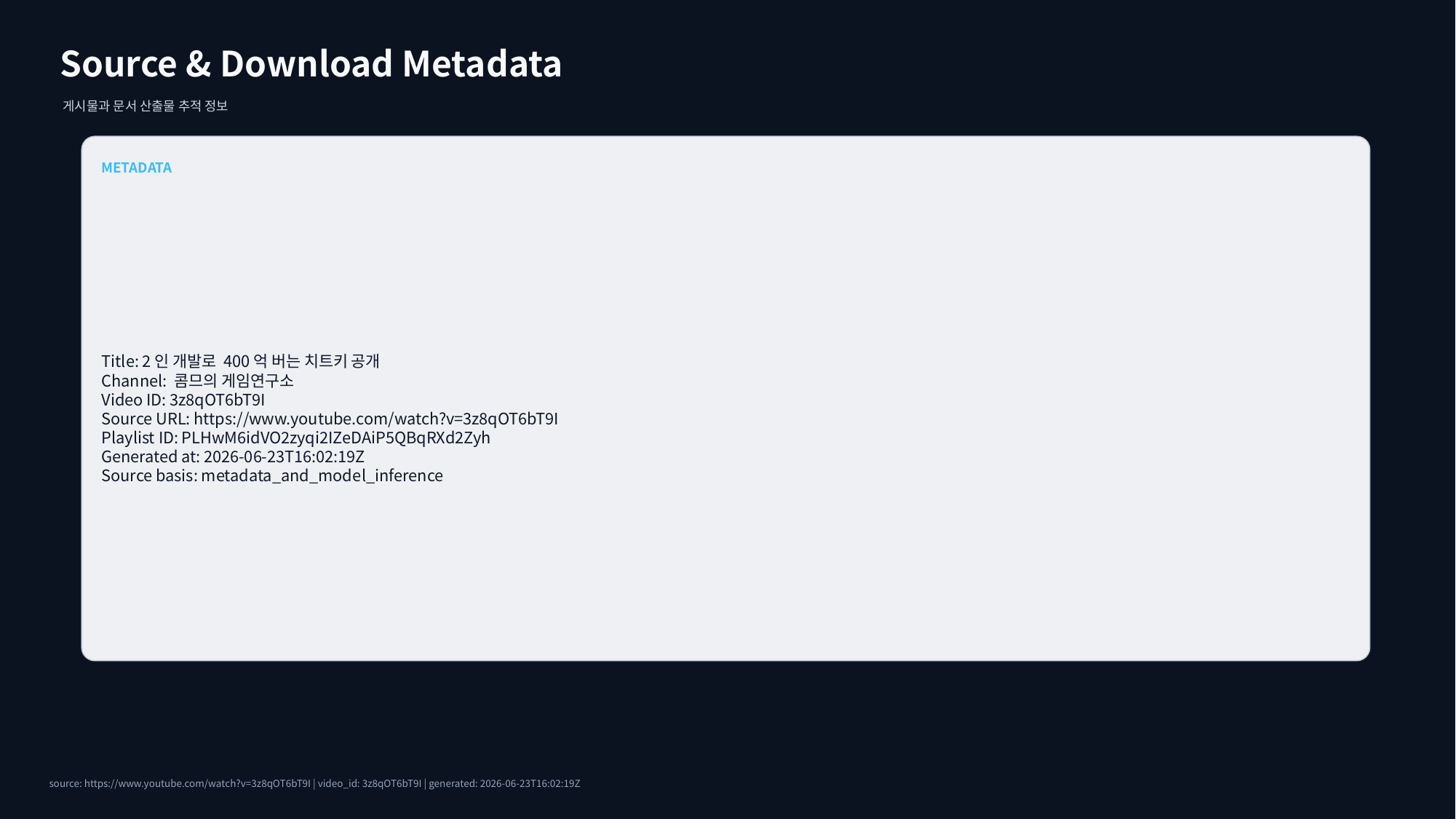

Source & Download Metadata
게시물과 문서 산출물 추적 정보

METADATA
Title: 2인 개발로 400억 버는 치트키 공개
Channel: 콤므의 게임연구소
Video ID: 3z8qOT6bT9I
Source URL: https://www.youtube.com/watch?v=3z8qOT6bT9I
Playlist ID: PLHwM6idVO2zyqi2IZeDAiP5QBqRXd2Zyh
Generated at: 2026-06-23T16:02:19Z
Source basis: metadata_and_model_inference
source: https://www.youtube.com/watch?v=3z8qOT6bT9I | video_id: 3z8qOT6bT9I | generated: 2026-06-23T16:02:19Z